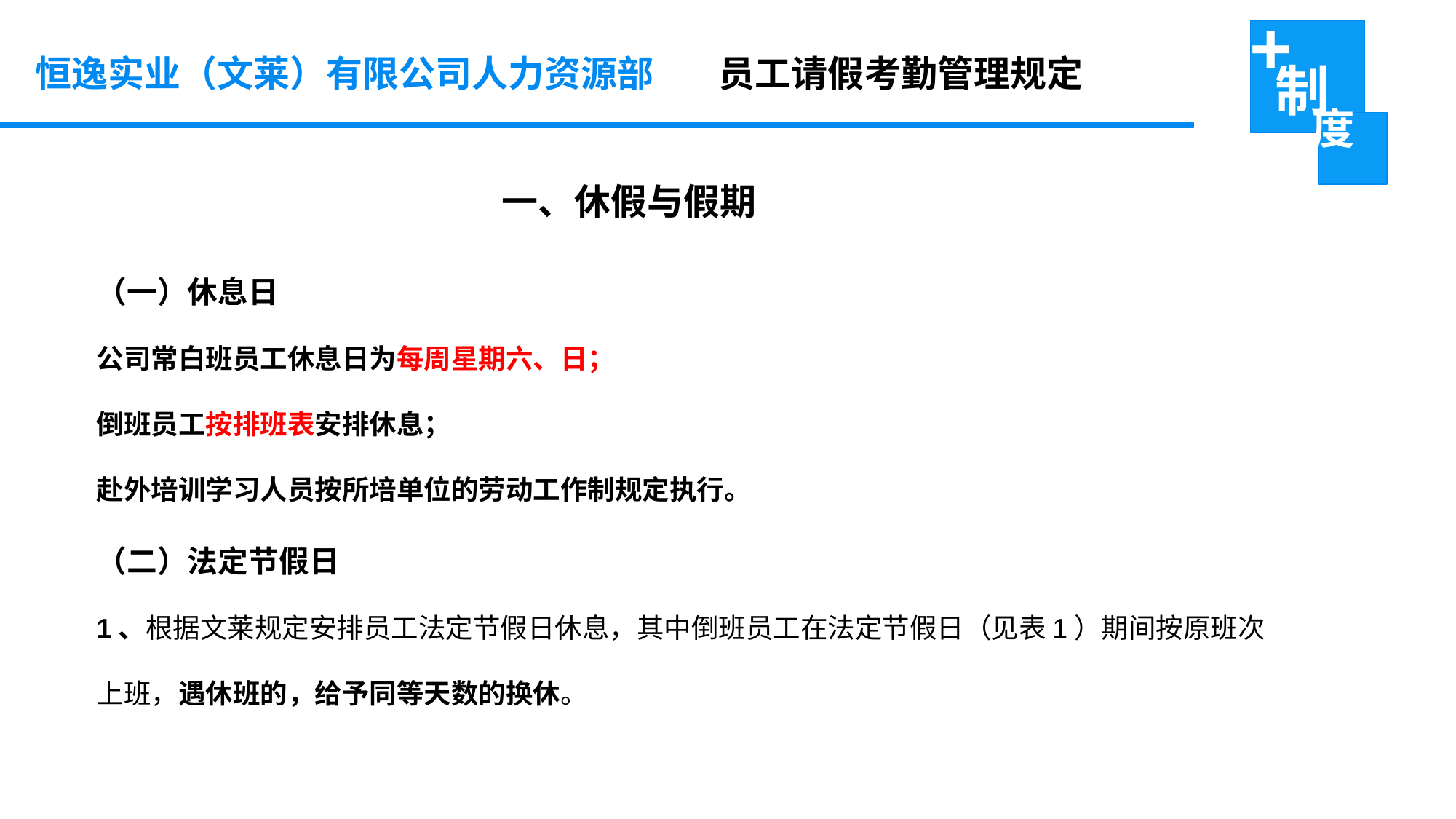

员工请假考勤管理规定
恒逸实业（文莱）有限公司人力资源部
 一、休假与假期
（一）休息日
公司常白班员工休息日为每周星期六、日；
倒班员工按排班表安排休息；
赴外培训学习人员按所培单位的劳动工作制规定执行。
（二）法定节假日
1、根据文莱规定安排员工法定节假日休息，其中倒班员工在法定节假日（见表1）期间按原班次上班，遇休班的，给予同等天数的换休。